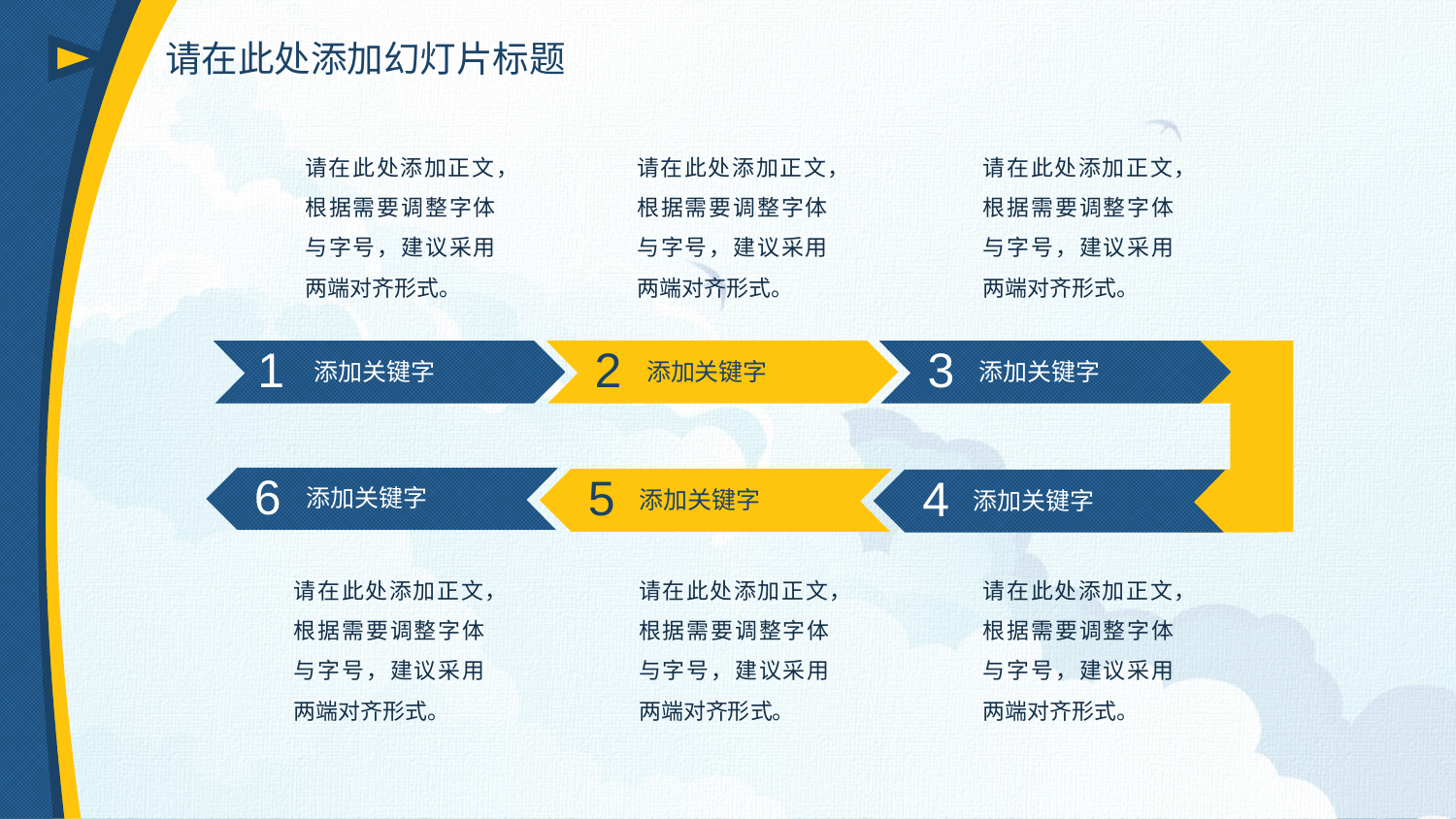

请在此处添加幻灯片标题
请在此处添加正文，根据需要调整字体与字号，建议采用两端对齐形式。
请在此处添加正文，根据需要调整字体与字号，建议采用两端对齐形式。
请在此处添加正文，根据需要调整字体与字号，建议采用两端对齐形式。
1
添加关键字

2
添加关键字

3
添加关键字

6
添加关键字

5
添加关键字

4
添加关键字

请在此处添加正文，根据需要调整字体与字号，建议采用两端对齐形式。
请在此处添加正文，根据需要调整字体与字号，建议采用两端对齐形式。
请在此处添加正文，根据需要调整字体与字号，建议采用两端对齐形式。